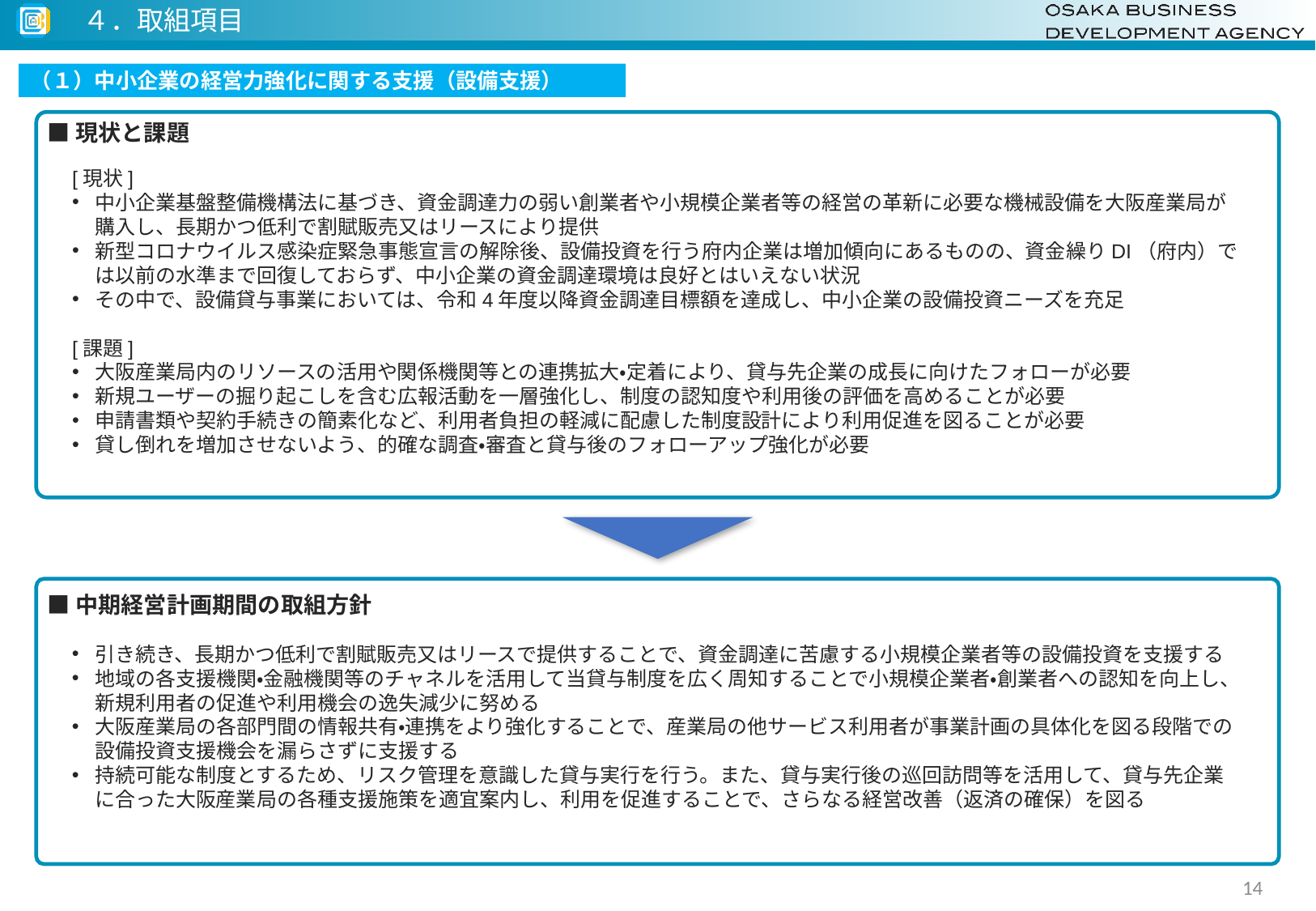

４．取組項目
（１）中小企業の経営力強化に関する支援（設備支援）

■現状と課題
[現状]
中小企業基盤整備機構法に基づき、資金調達力の弱い創業者や小規模企業者等の経営の革新に必要な機械設備を大阪産業局が購入し、長期かつ低利で割賦販売又はリースにより提供
新型コロナウイルス感染症緊急事態宣言の解除後、設備投資を行う府内企業は増加傾向にあるものの、資金繰りDI（府内）では以前の水準まで回復しておらず、中小企業の資金調達環境は良好とはいえない状況
その中で、設備貸与事業においては、令和4年度以降資金調達目標額を達成し、中小企業の設備投資ニーズを充足

[課題]
大阪産業局内のリソースの活用や関係機関等との連携拡大・定着により、貸与先企業の成長に向けたフォローが必要
新規ユーザーの掘り起こしを含む広報活動を一層強化し、制度の認知度や利用後の評価を高めることが必要
申請書類や契約手続きの簡素化など、利用者負担の軽減に配慮した制度設計により利用促進を図ることが必要
貸し倒れを増加させないよう、的確な調査・審査と貸与後のフォローアップ強化が必要

■中期経営計画期間の取組方針
引き続き、長期かつ低利で割賦販売又はリースで提供することで、資金調達に苦慮する小規模企業者等の設備投資を支援する
地域の各支援機関・金融機関等のチャネルを活用して当貸与制度を広く周知することで小規模企業者・創業者への認知を向上し、新規利用者の促進や利用機会の逸失減少に努める
大阪産業局の各部門間の情報共有・連携をより強化することで、産業局の他サービス利用者が事業計画の具体化を図る段階での設備投資支援機会を漏らさずに支援する
持続可能な制度とするため、リスク管理を意識した貸与実行を行う。また、貸与実行後の巡回訪問等を活用して、貸与先企業に合った大阪産業局の各種支援施策を適宜案内し、利用を促進することで、さらなる経営改善（返済の確保）を図る

14